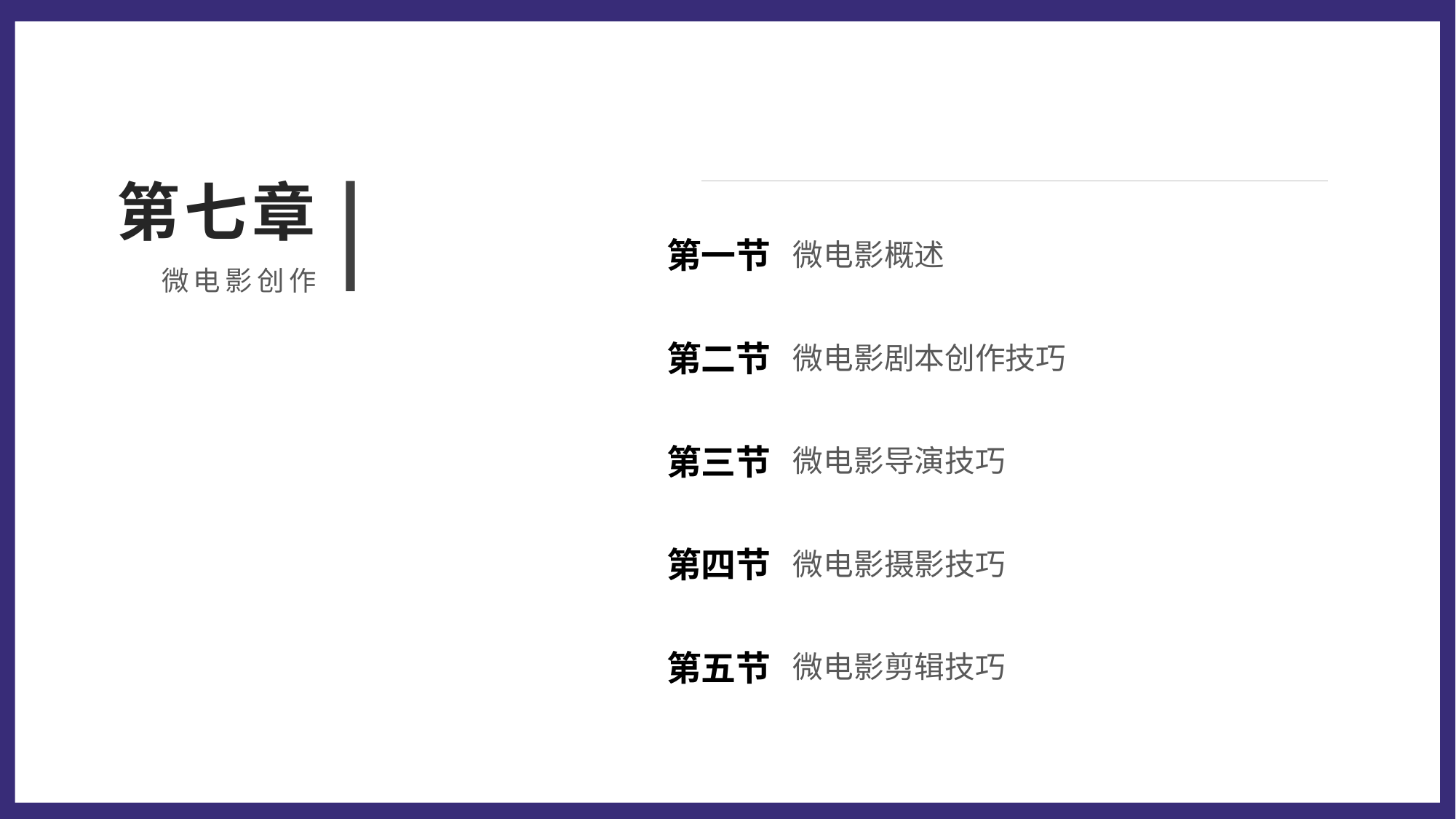

第七章

微电影概述
第一节
微电影创作
微电影剧本创作技巧
第二节
微电影导演技巧
第三节
微电影摄影技巧
第四节
微电影剪辑技巧
第五节